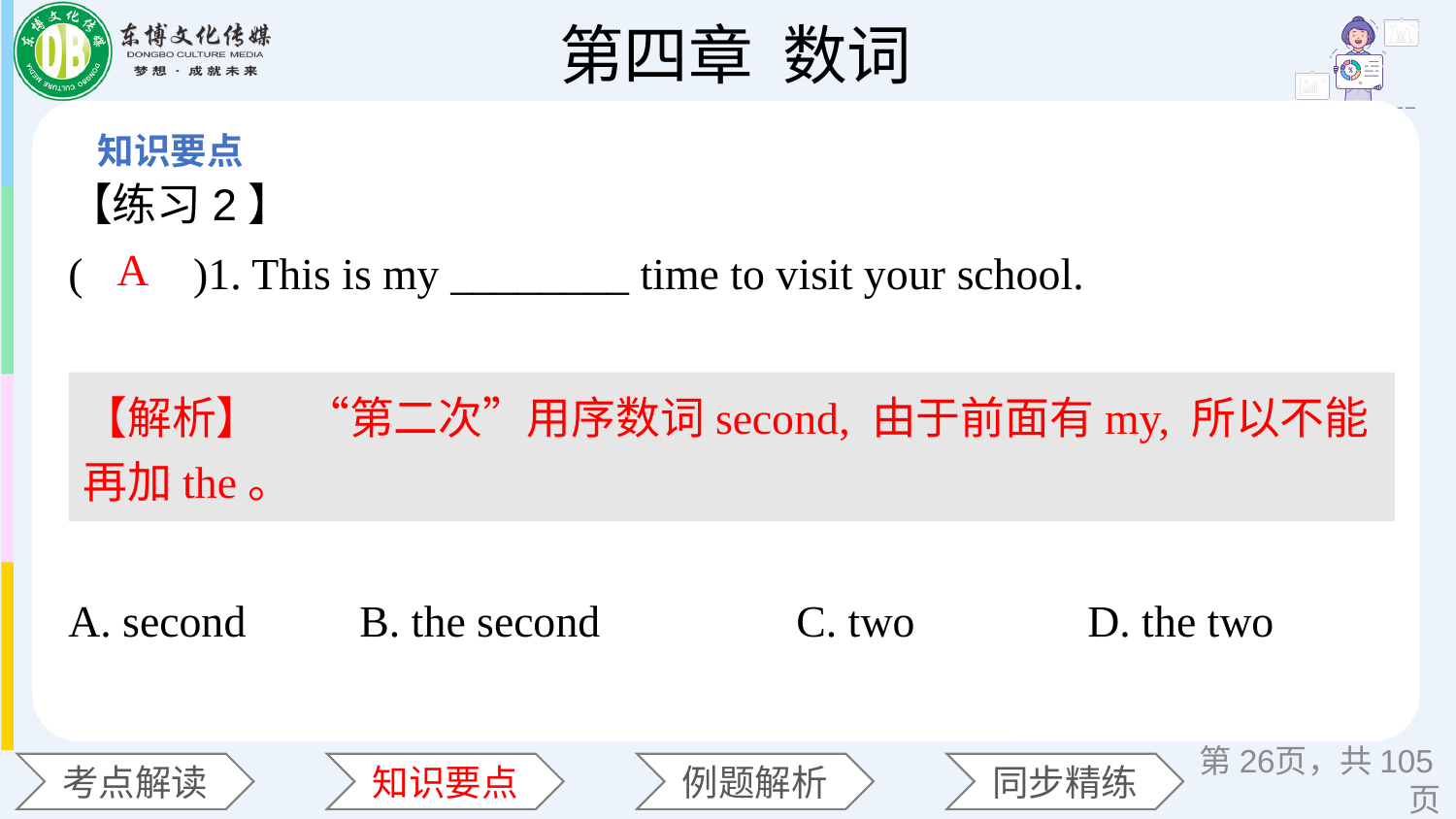

【练习2】
(　　)1. This is my ________ time to visit your school.
A. second    	B. the second    		C. two    	D. the two

A
【解析】　“第二次”用序数词second, 由于前面有my, 所以不能再加the。
第26页，共105页